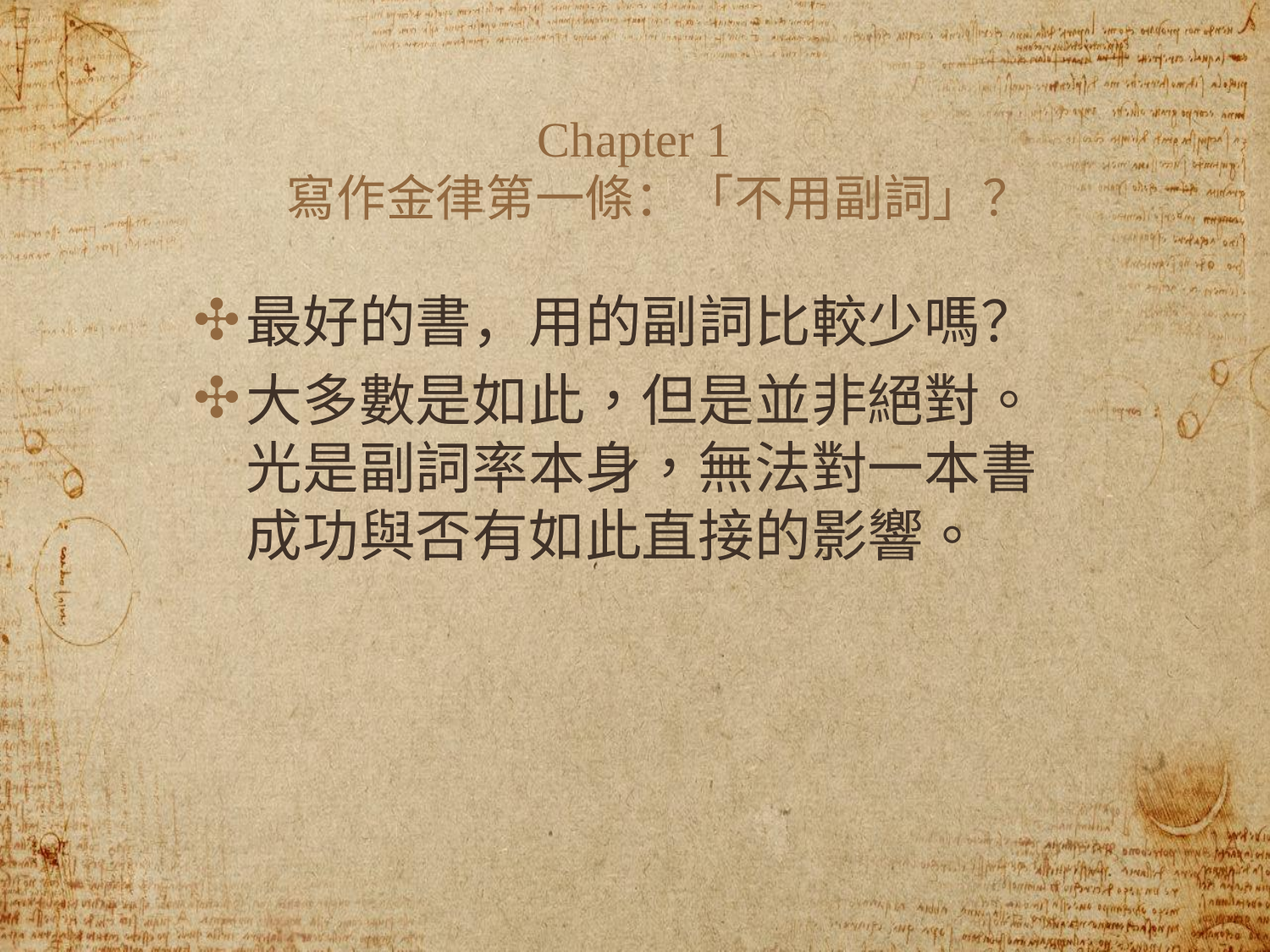

# Chapter 1
寫作金律第一條：「不用副詞」？
最好的書，用的副詞比較少嗎？
大多數是如此，但是並非絕對。光是副詞率本身，無法對一本書成功與否有如此直接的影響。